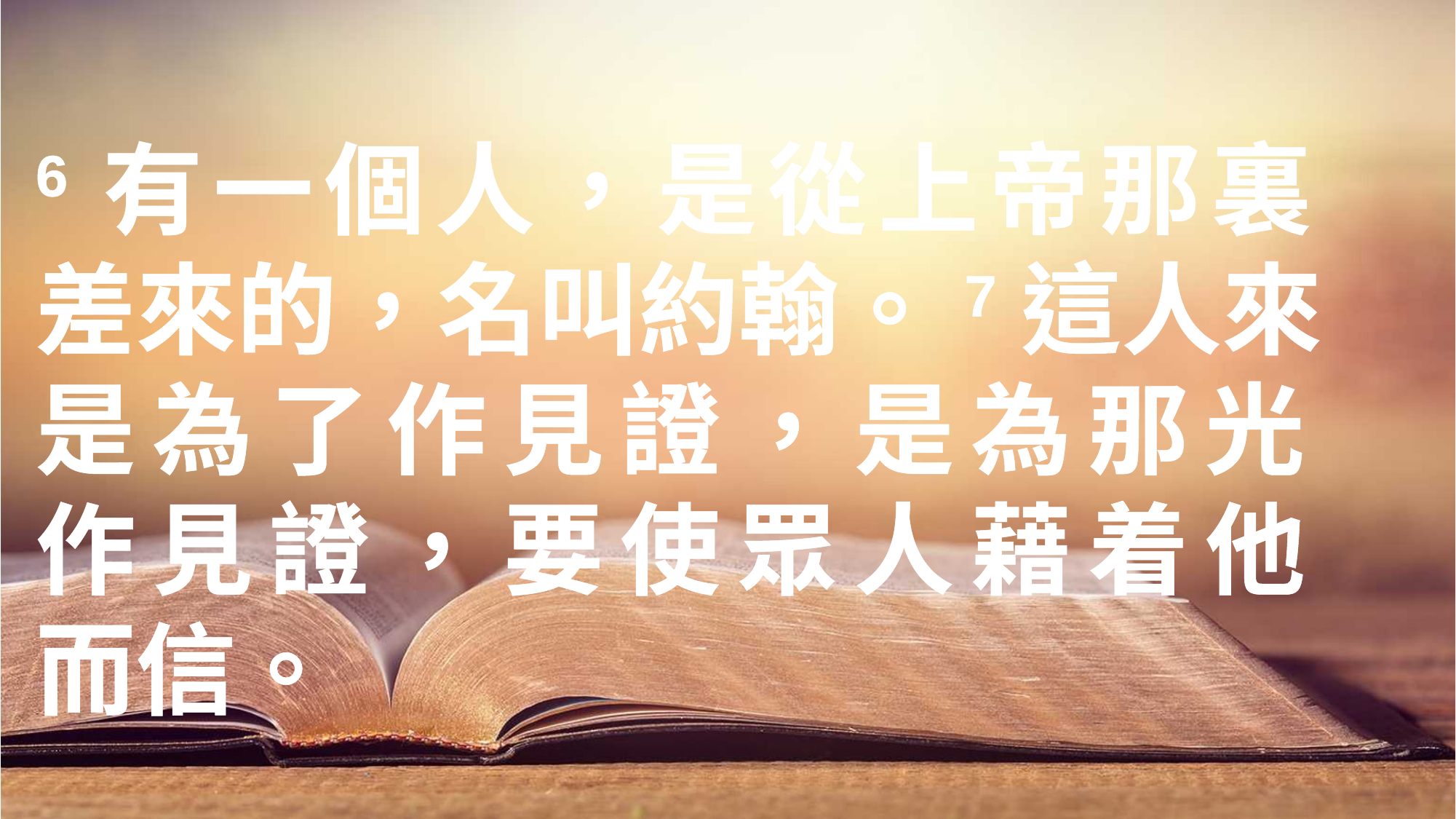

6有一個人，是從上帝那裏
差來的，名叫約翰。7這人來是為了作見證，是為那光
作見證，要使眾人藉着他
而信。